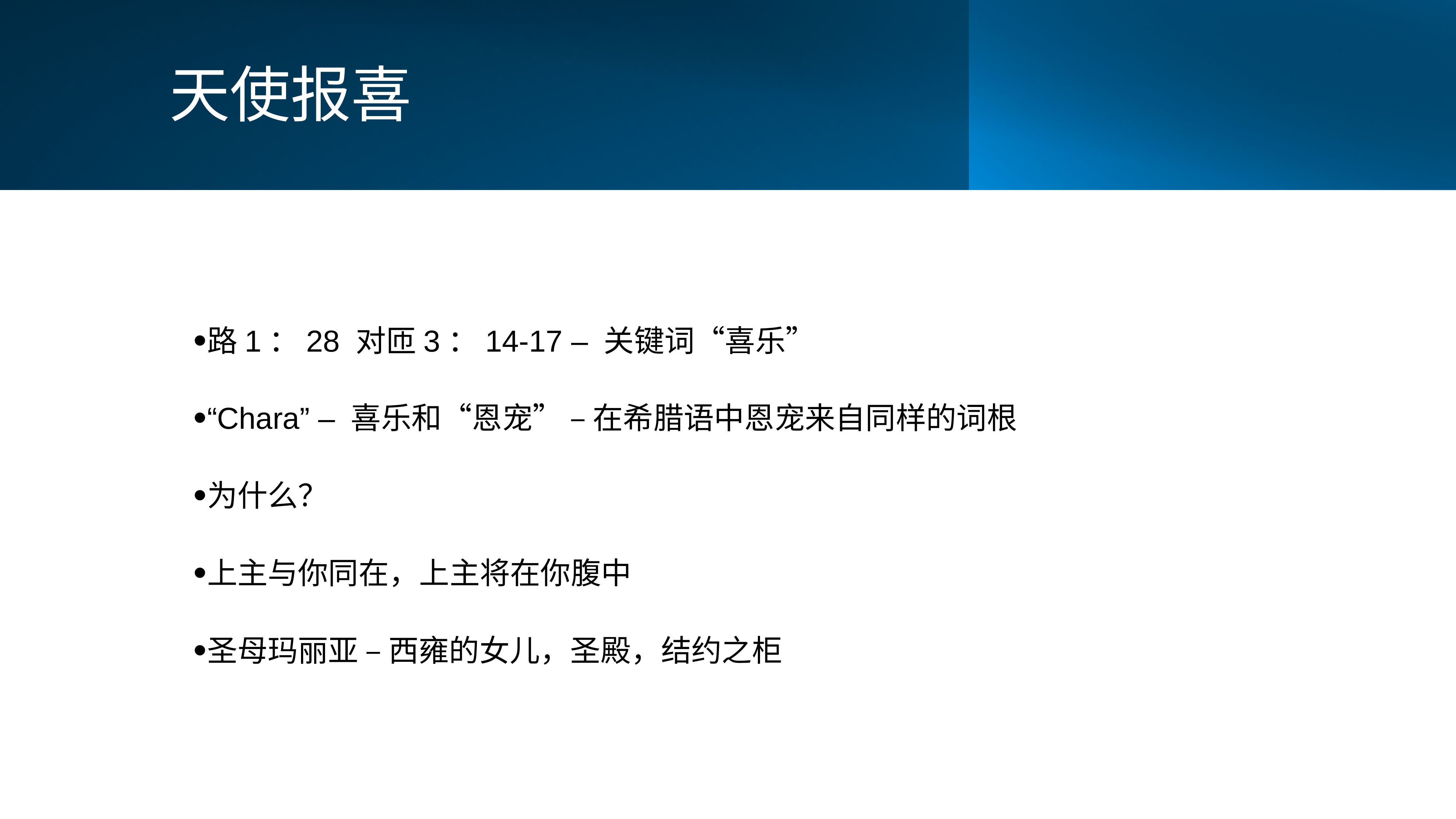

# 天使报喜
路1：28 对匝3：14-17 – 关键词“喜乐”
“Chara” – 喜乐和“恩宠” – 在希腊语中恩宠来自同样的词根
为什么？
上主与你同在，上主将在你腹中
圣母玛丽亚 – 西雍的女儿，圣殿，结约之柜